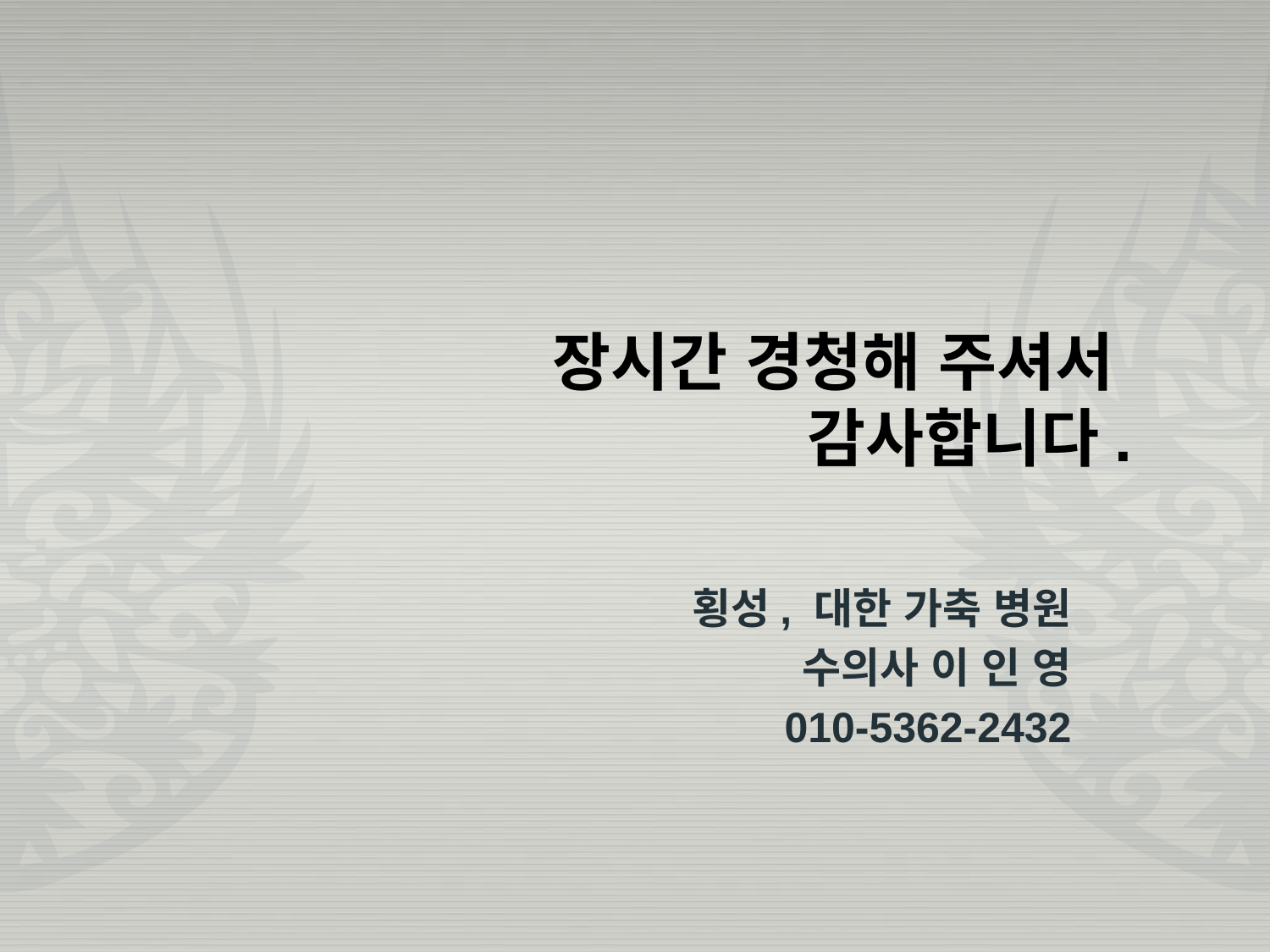

# 장시간 경청해 주셔서 감사합니다.
횡성, 대한 가축 병원
수의사 이 인 영
010-5362-2432